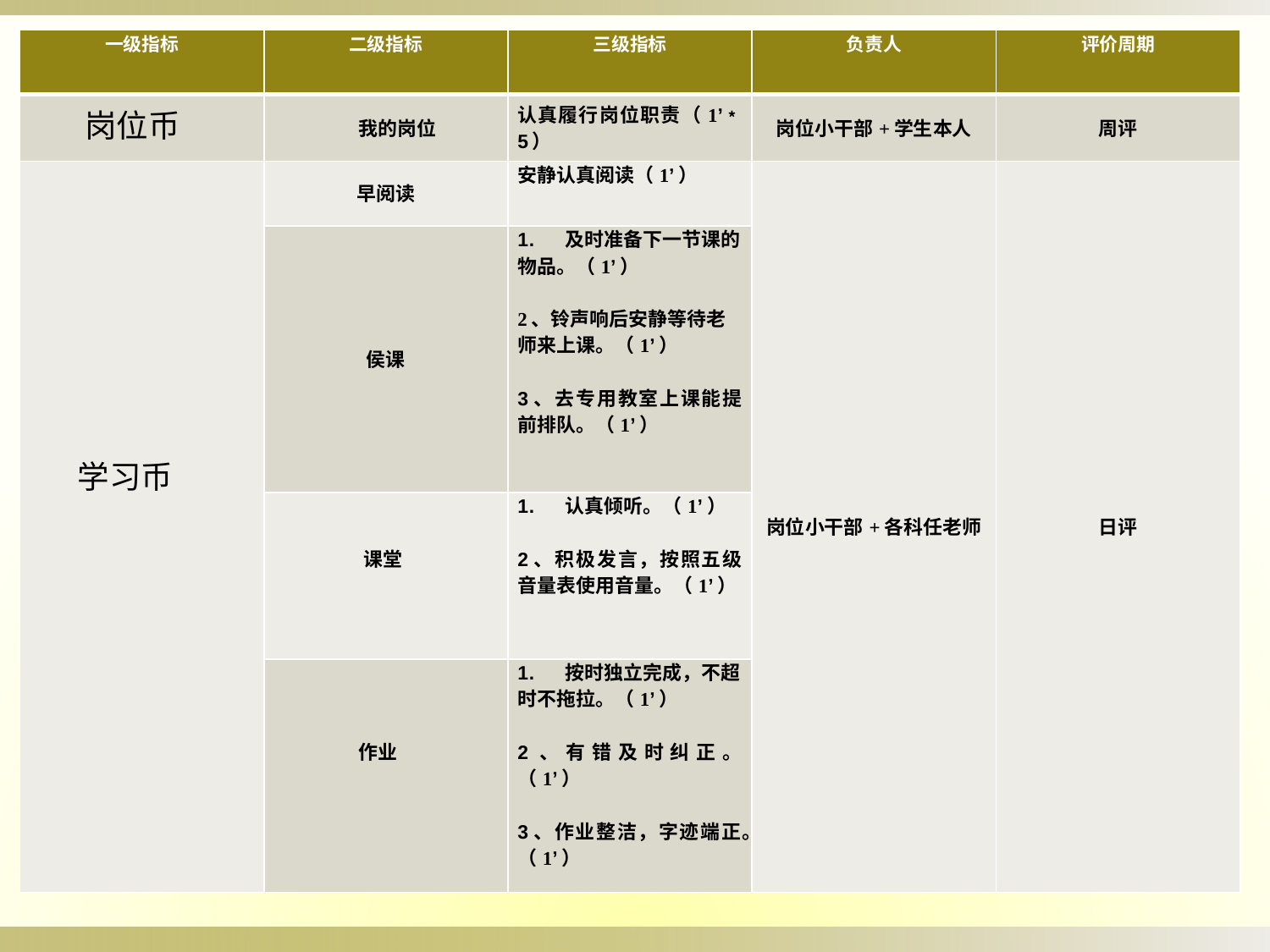

| 一级指标 | 二级指标 | 三级指标 | 负责人 | 评价周期 |
| --- | --- | --- | --- | --- |
| 岗位币 | 我的岗位 | 认真履行岗位职责（1’﹡5） | 岗位小干部+学生本人 | 周评 |
| 学习币 | 早阅读 | 安静认真阅读（1’） | 岗位小干部+各科任老师 | 日评 |
|  | 侯课 | 及时准备下一节课的 物品。（1’） 2、铃声响后安静等待老 师来上课。（1’） 3、去专用教室上课能提前排队。（1’） |  |  |
|  | 课堂 | 认真倾听。（1’） 2、积极发言，按照五级音量表使用音量。（1’） |  |  |
|  | 作业 | 按时独立完成，不超 时不拖拉。（1’） 2、有错及时纠正。（1’） 3、作业整洁，字迹端正。（1’） |  |  |